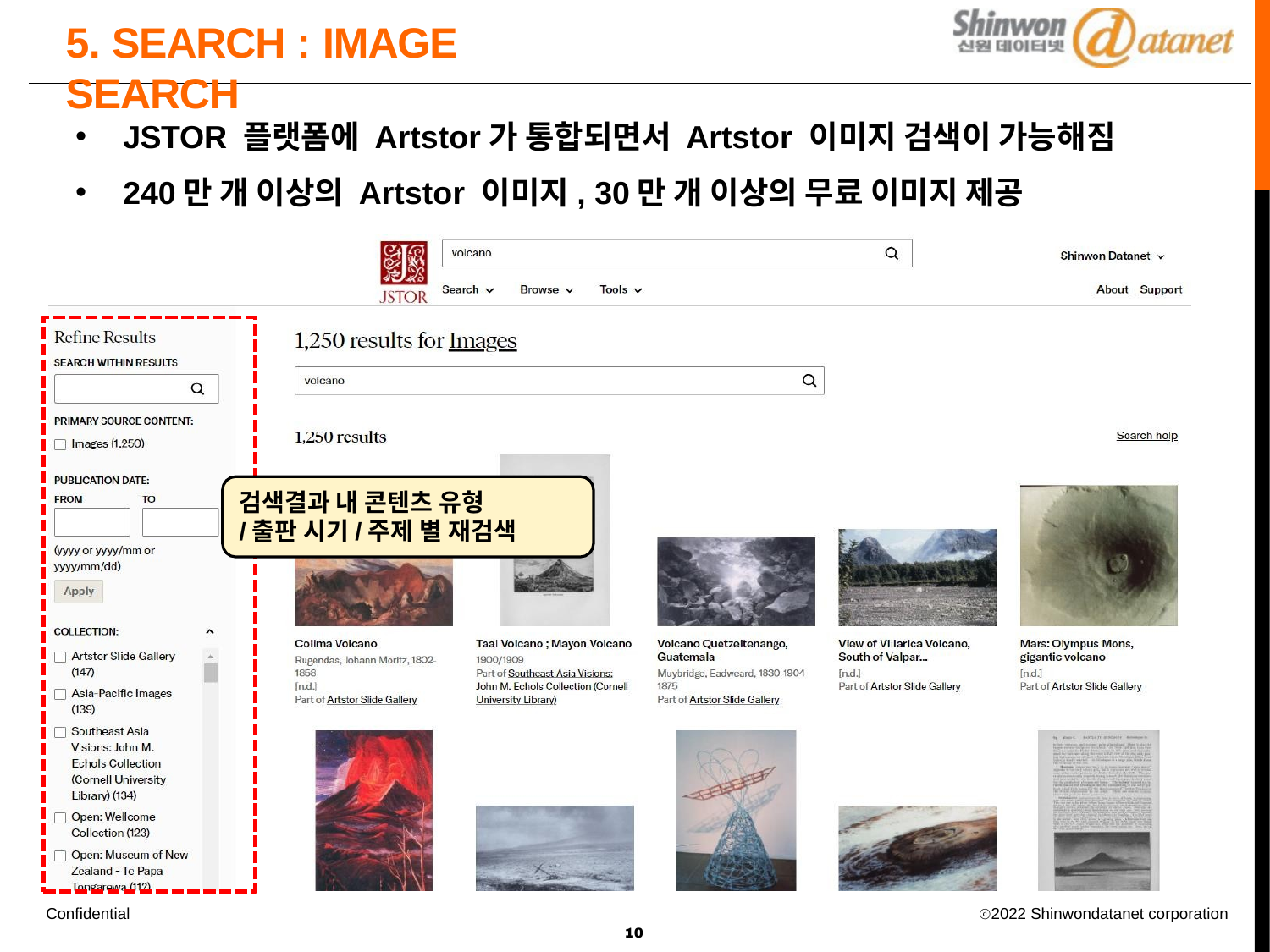

# 5. SEARCH : IMAGE SEARCH
JSTOR 플랫폼에 Artstor가 통합되면서 Artstor 이미지 검색이 가능해짐
240만 개 이상의 Artstor 이미지, 30만 개 이상의 무료 이미지 제공

검색결과 내 콘텐츠 유형
/출판 시기/주제 별 재검색
Confidential
ⓒ2022 Shinwondatanet corporation
10